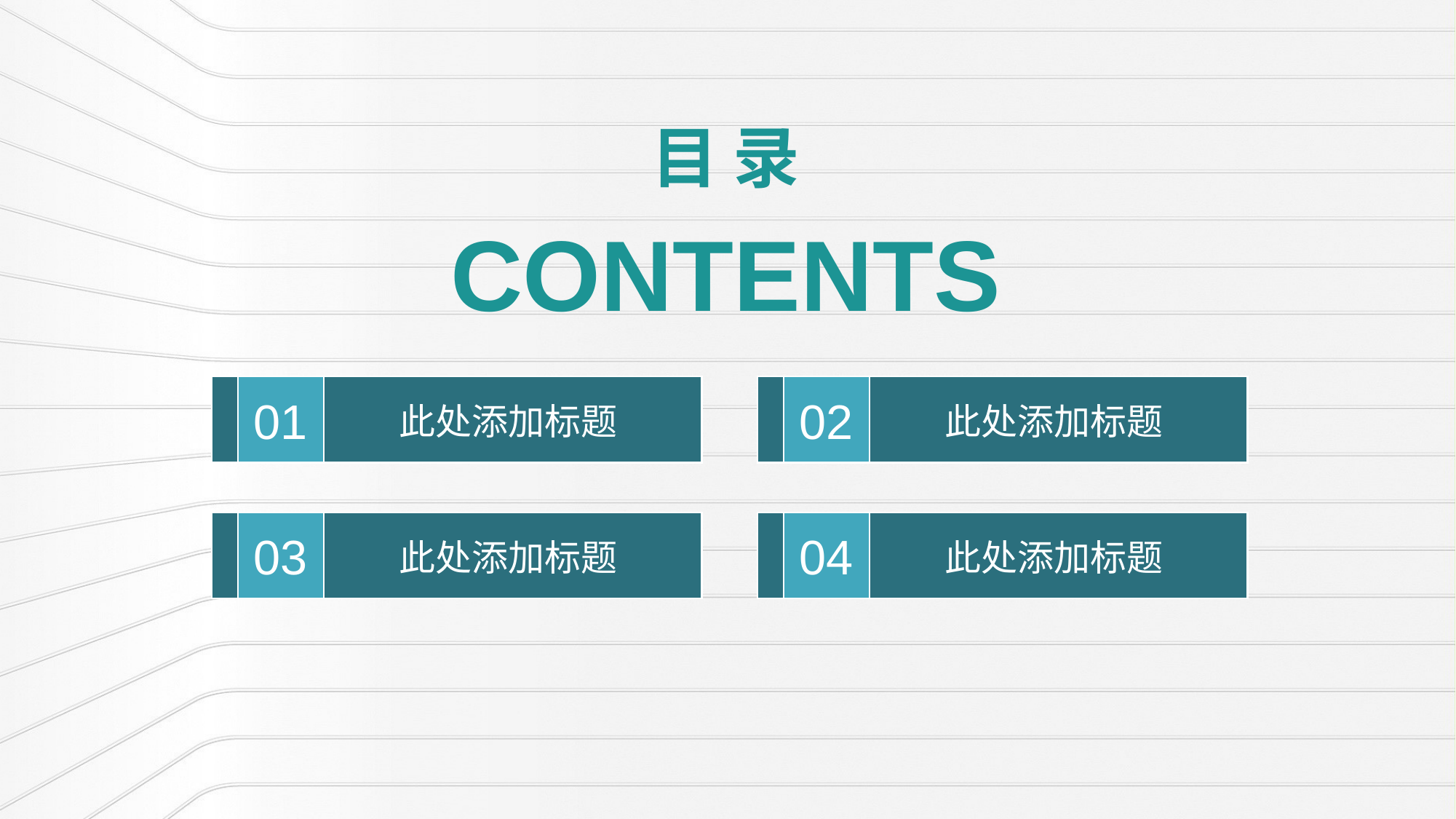

目 录
CONTENTS

01

02
此处添加标题
此处添加标题

03

04
此处添加标题
此处添加标题